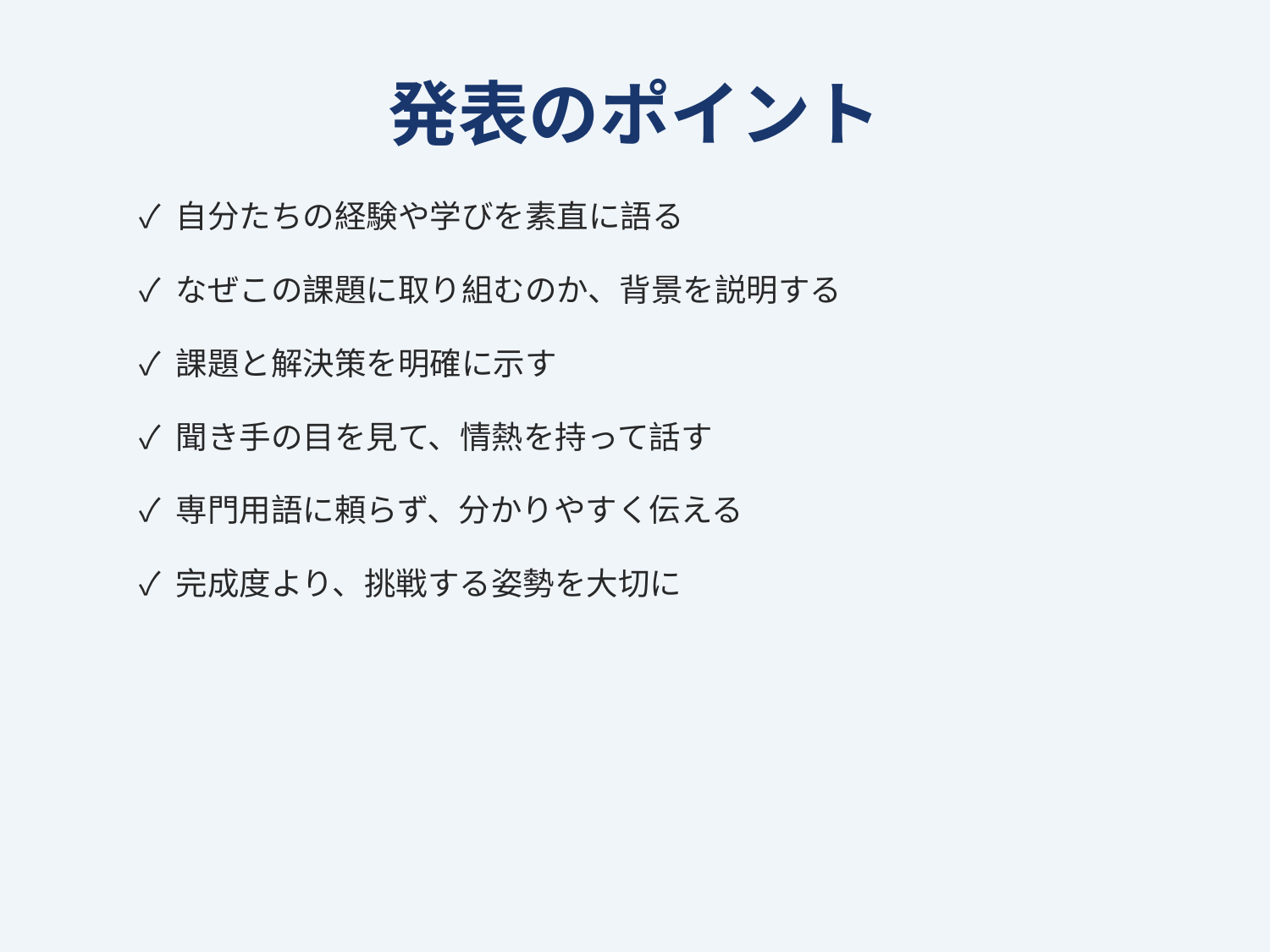

発表のポイント
✓ 自分たちの経験や学びを素直に語る
✓ なぜこの課題に取り組むのか、背景を説明する
✓ 課題と解決策を明確に示す
✓ 聞き手の目を見て、情熱を持って話す
✓ 専門用語に頼らず、分かりやすく伝える
✓ 完成度より、挑戦する姿勢を大切に